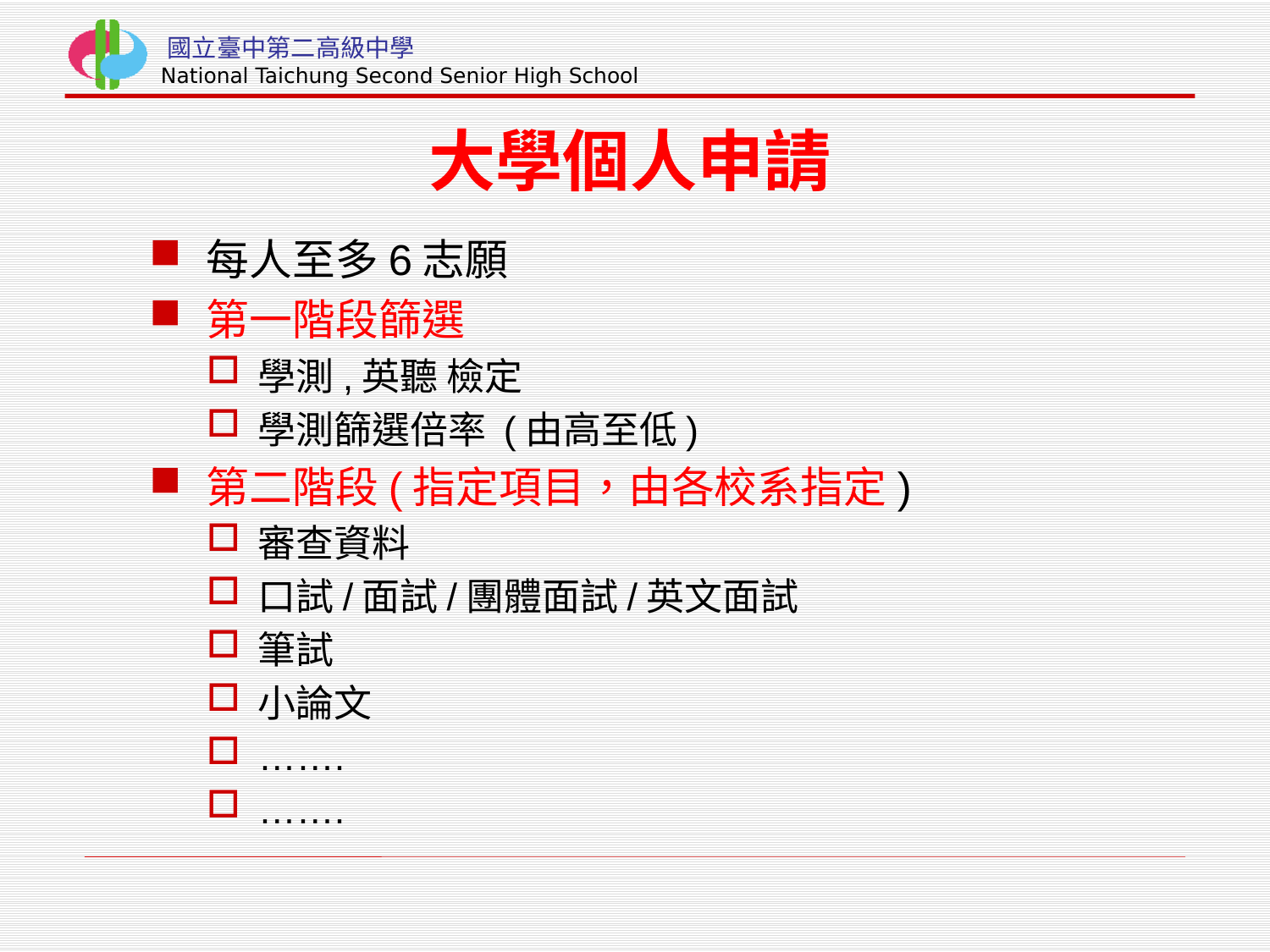

# 大學個人申請
每人至多6志願
第一階段篩選
學測,英聽 檢定
學測篩選倍率 (由高至低)
第二階段(指定項目，由各校系指定)
審查資料
口試/面試/團體面試/英文面試
筆試
小論文
…….
…….